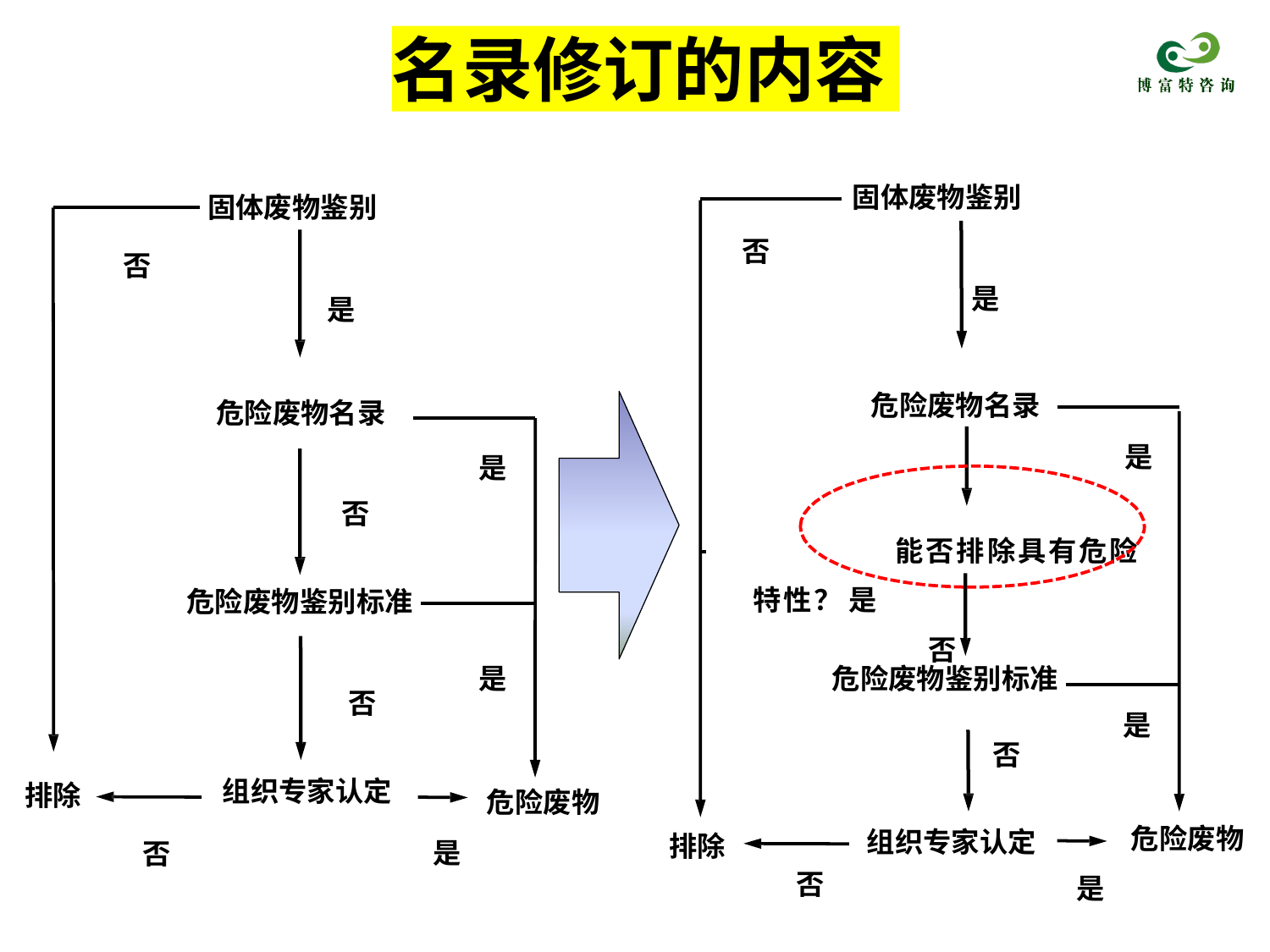

# 名录修订的内容
固体废物鉴别
固体废物鉴别

否
否
是
是
危险废物名录

危险废物名录

是

是

否
 		 能否排除具有危险特性？ 是
否

危险废物鉴别标准

是
危险废物鉴别标准
否

是
否

组织专家认定
排除
危险废物

危险废物
组织专家认定
排除
是
否

否
是